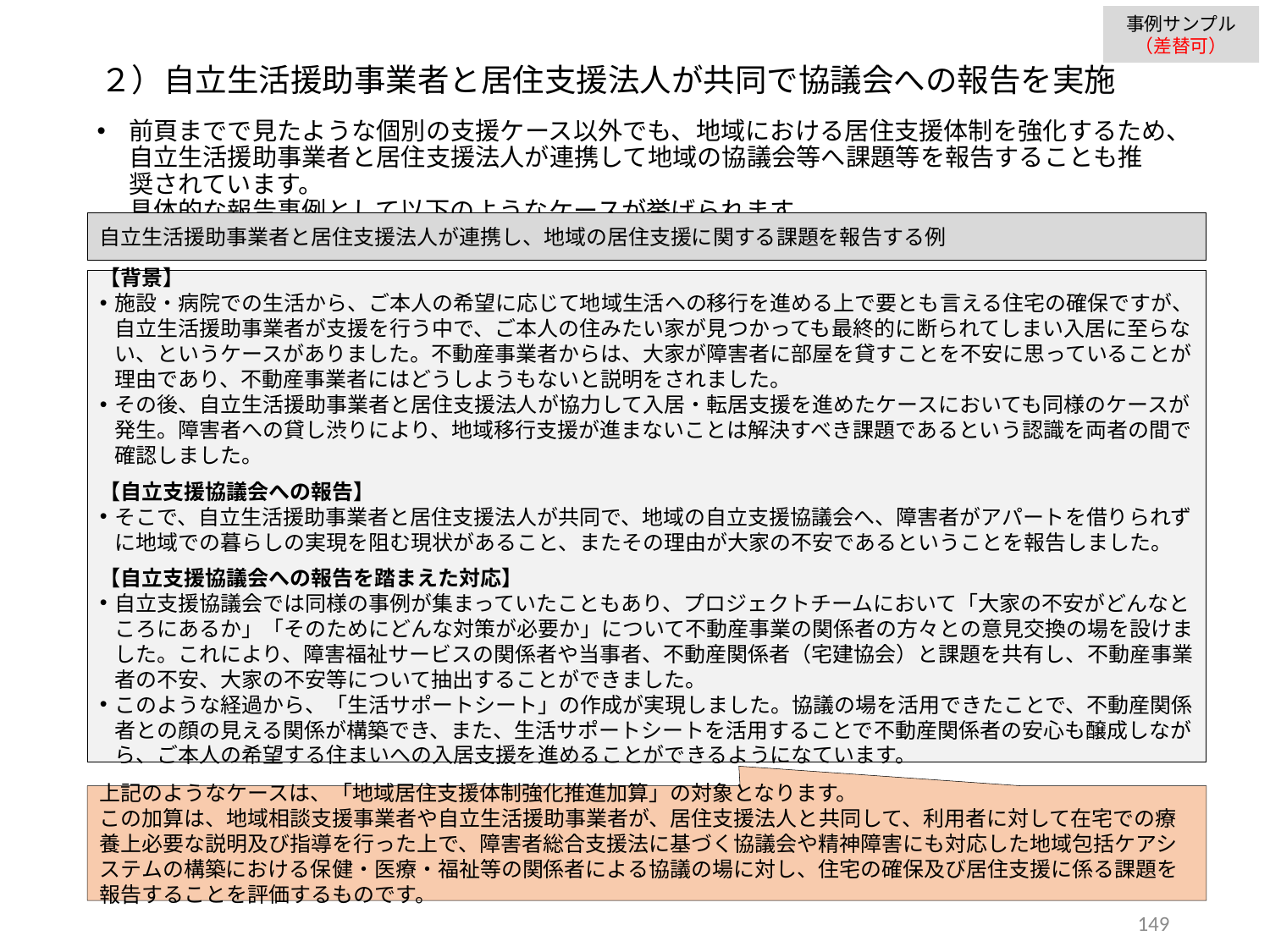

事例サンプル
（差替可）
２）自立生活援助事業者と居住支援法人が共同で協議会への報告を実施
前頁までで見たような個別の支援ケース以外でも、地域における居住支援体制を強化するため、自立生活援助事業者と居住支援法人が連携して地域の協議会等へ課題等を報告することも推奨されています。
具体的な報告事例として以下のようなケースが挙げられます。

自立生活援助事業者と居住支援法人が連携し、地域の居住支援に関する課題を報告する例
【背景】
施設・病院での生活から、ご本人の希望に応じて地域生活への移行を進める上で要とも言える住宅の確保ですが、自立生活援助事業者が支援を行う中で、ご本人の住みたい家が見つかっても最終的に断られてしまい入居に至らない、というケースがありました。不動産事業者からは、大家が障害者に部屋を貸すことを不安に思っていることが理由であり、不動産事業者にはどうしようもないと説明をされました。
その後、自立生活援助事業者と居住支援法人が協力して入居・転居支援を進めたケースにおいても同様のケースが発生。障害者への貸し渋りにより、地域移行支援が進まないことは解決すべき課題であるという認識を両者の間で確認しました。
【自立支援協議会への報告】
そこで、自立生活援助事業者と居住支援法人が共同で、地域の自立支援協議会へ、障害者がアパートを借りられずに地域での暮らしの実現を阻む現状があること、またその理由が大家の不安であるということを報告しました。
【自立支援協議会への報告を踏まえた対応】
自立支援協議会では同様の事例が集まっていたこともあり、プロジェクトチームにおいて「大家の不安がどんなところにあるか」「そのためにどんな対策が必要か」について不動産事業の関係者の方々との意見交換の場を設けました。これにより、障害福祉サービスの関係者や当事者、不動産関係者（宅建協会）と課題を共有し、不動産事業者の不安、大家の不安等について抽出することができました。
このような経過から、「生活サポートシート」の作成が実現しました。協議の場を活用できたことで、不動産関係者との顔の見える関係が構築でき、また、生活サポートシートを活用することで不動産関係者の安心も醸成しながら、ご本人の希望する住まいへの入居支援を進めることができるようになています。
上記のようなケースは、「地域居住支援体制強化推進加算」の対象となります。
この加算は、地域相談支援事業者や自立生活援助事業者が、居住支援法人と共同して、利用者に対して在宅での療養上必要な説明及び指導を行った上で、障害者総合支援法に基づく協議会や精神障害にも対応した地域包括ケアシステムの構築における保健・医療・福祉等の関係者による協議の場に対し、住宅の確保及び居住支援に係る課題を報告することを評価するものです。
149